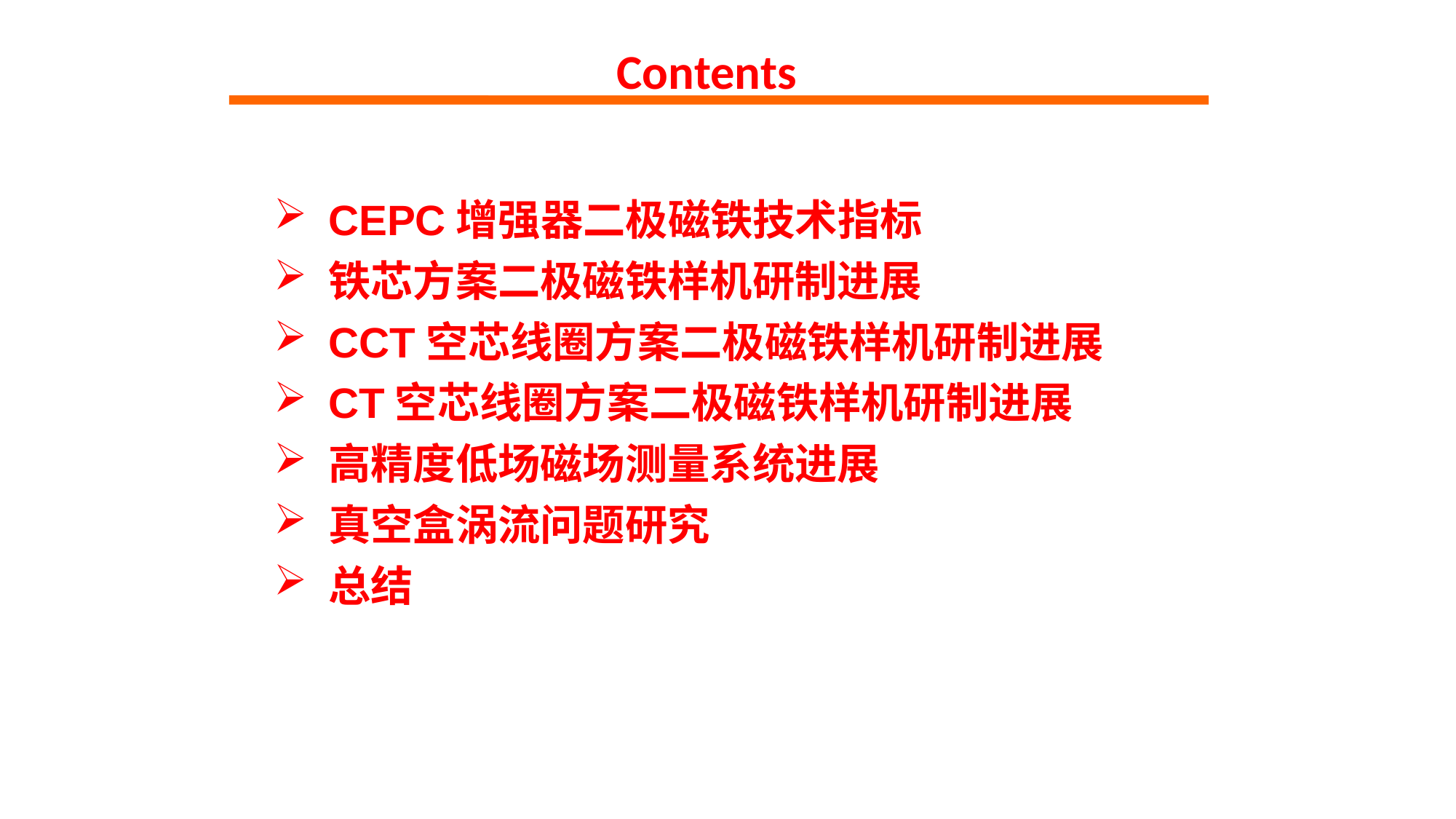

Contents

CEPC增强器二极磁铁技术指标
铁芯方案二极磁铁样机研制进展
CCT空芯线圈方案二极磁铁样机研制进展
CT空芯线圈方案二极磁铁样机研制进展
高精度低场磁场测量系统进展
真空盒涡流问题研究
总结